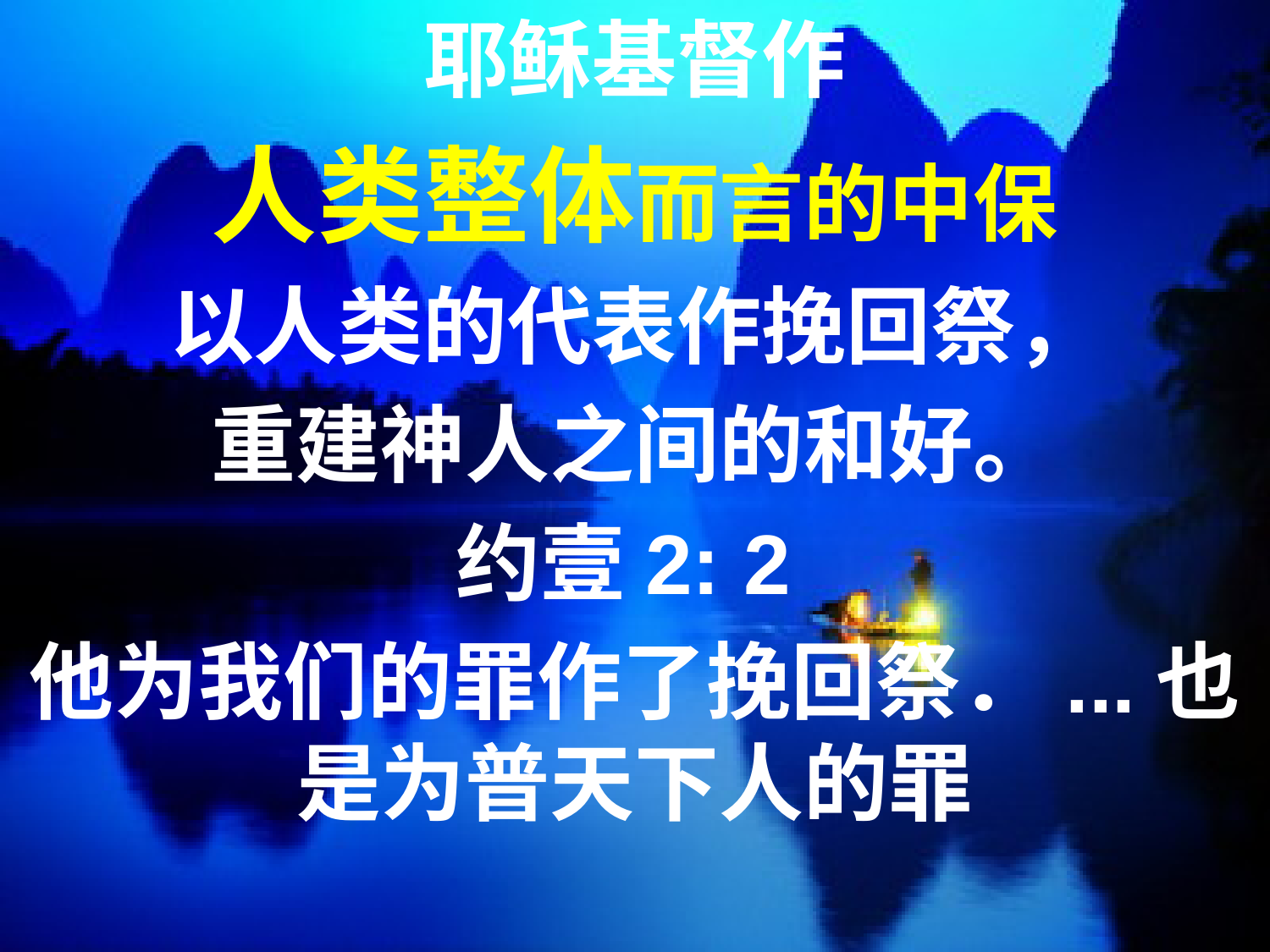

耶稣基督作
人类整体而言的中保
以人类的代表作挽回祭，
重建神人之间的和好。
约壹2: 2
他为我们的罪作了挽回祭．...也是为普天下人的罪